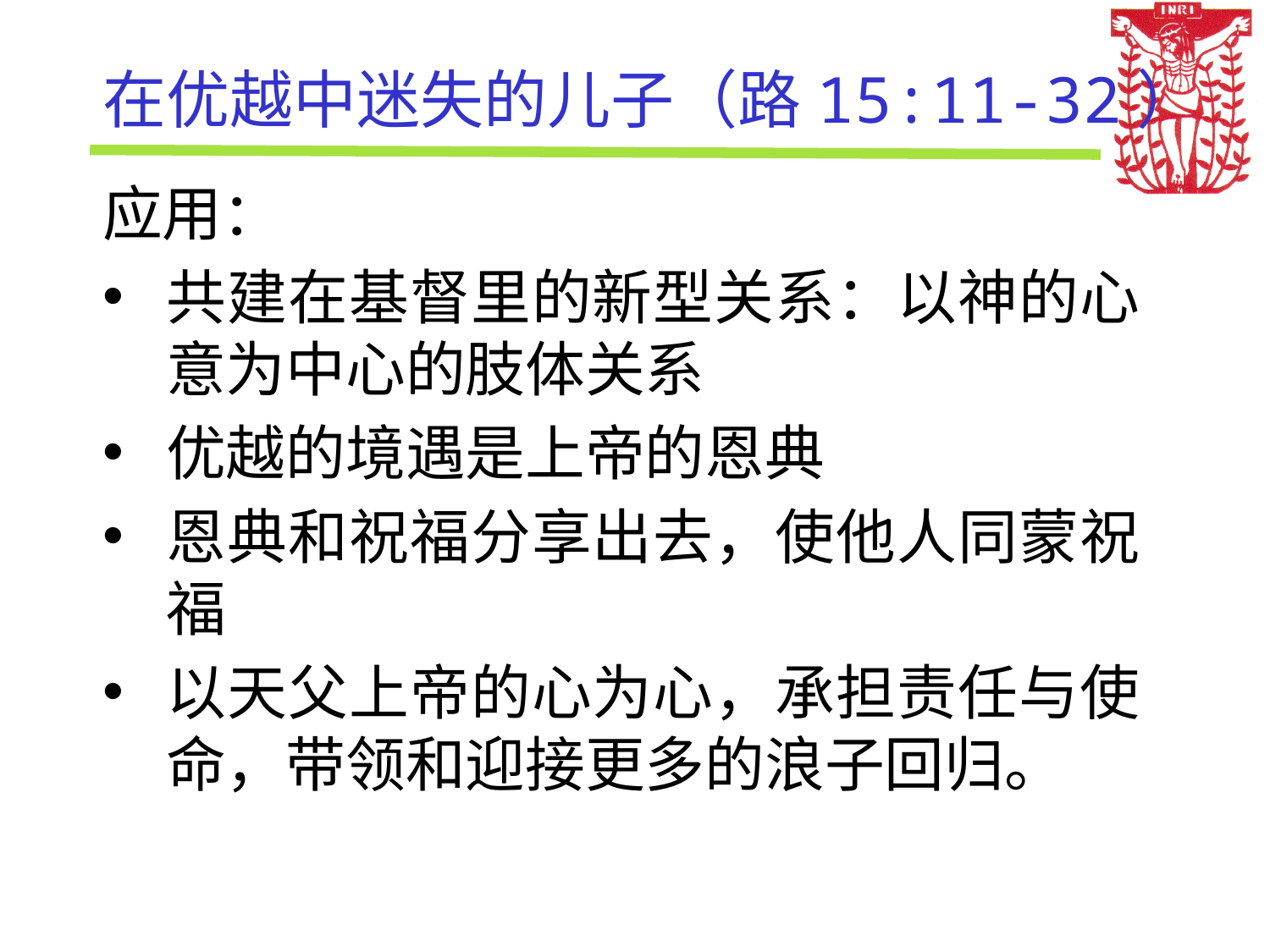

# 在优越中迷失的儿子（路15:11-32）
应用：
共建在基督里的新型关系：以神的心意为中心的肢体关系
优越的境遇是上帝的恩典
恩典和祝福分享出去，使他人同蒙祝福
以天父上帝的心为心，承担责任与使命，带领和迎接更多的浪子回归。